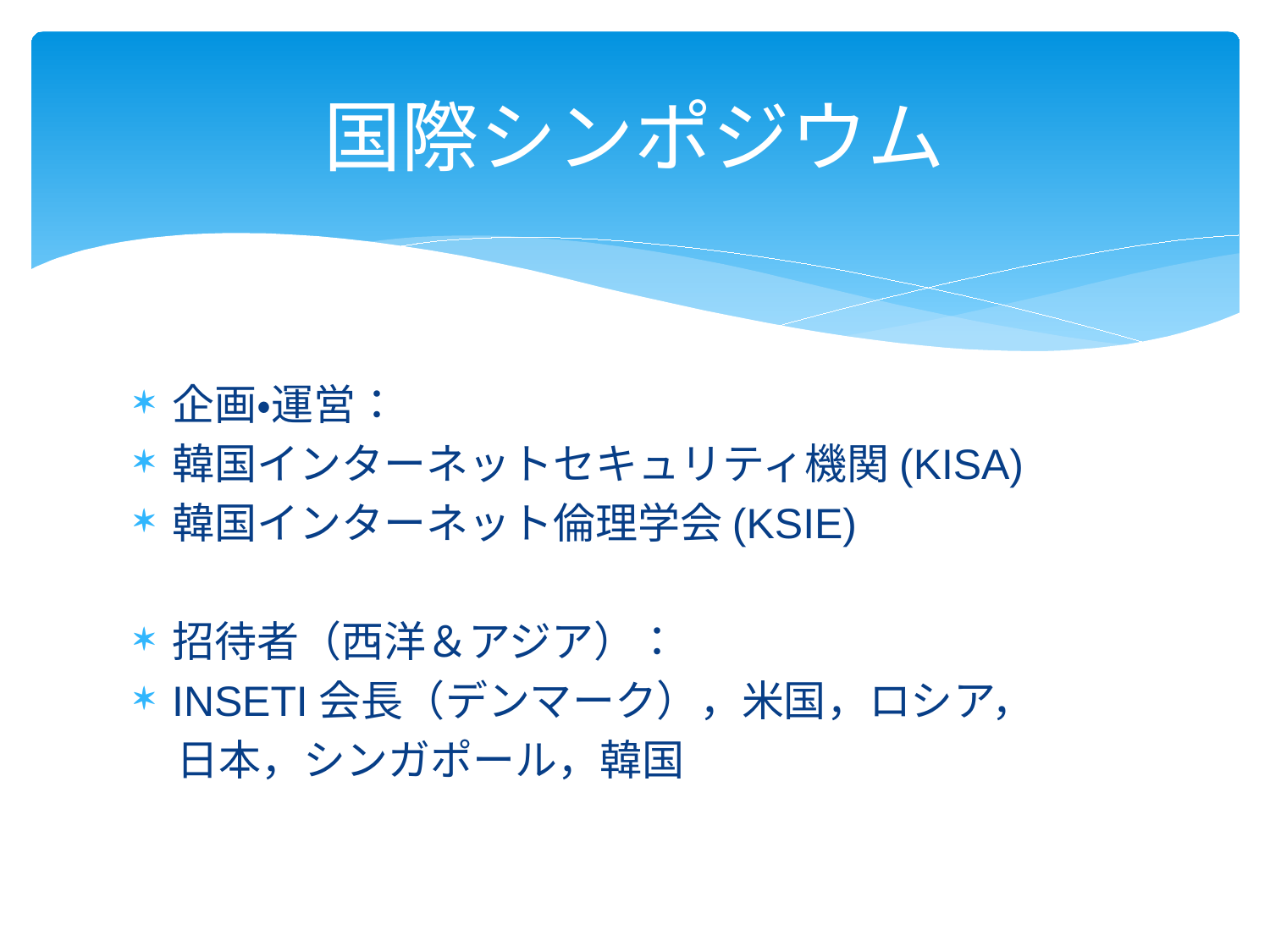

# 国際シンポジウム
企画・運営：
韓国インターネットセキュリティ機関(KISA)
韓国インターネット倫理学会(KSIE)

招待者（西洋＆アジア）：
INSETI会長（デンマーク），米国，ロシア，
　日本，シンガポール，韓国